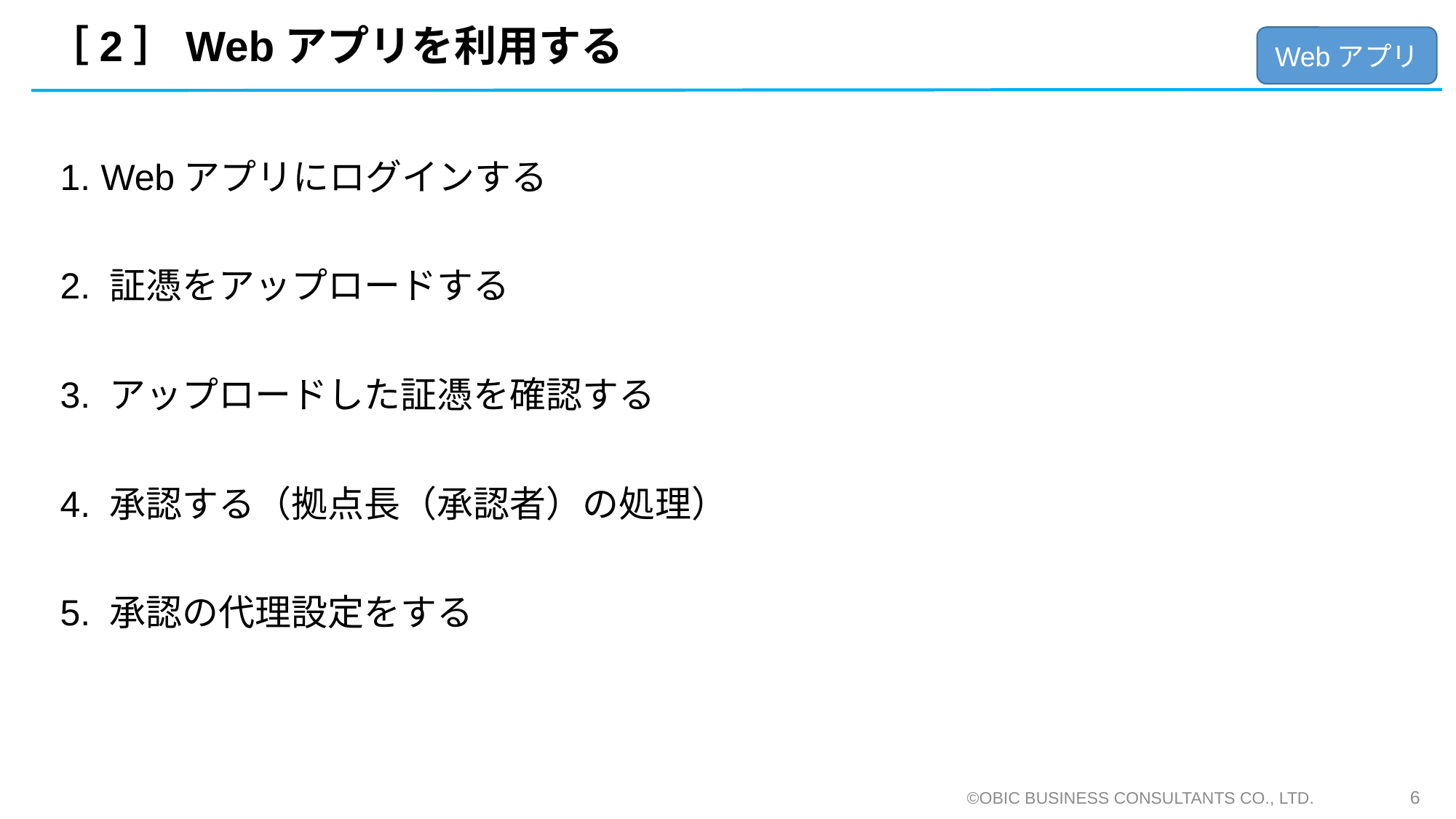

# ［2］Webアプリを利用する
Webアプリ

1. Webアプリにログインする

2. 証憑をアップロードする

3. アップロードした証憑を確認する

4. 承認する（拠点長（承認者）の処理）

5. 承認の代理設定をする

©OBIC BUSINESS CONSULTANTS CO., LTD.
6